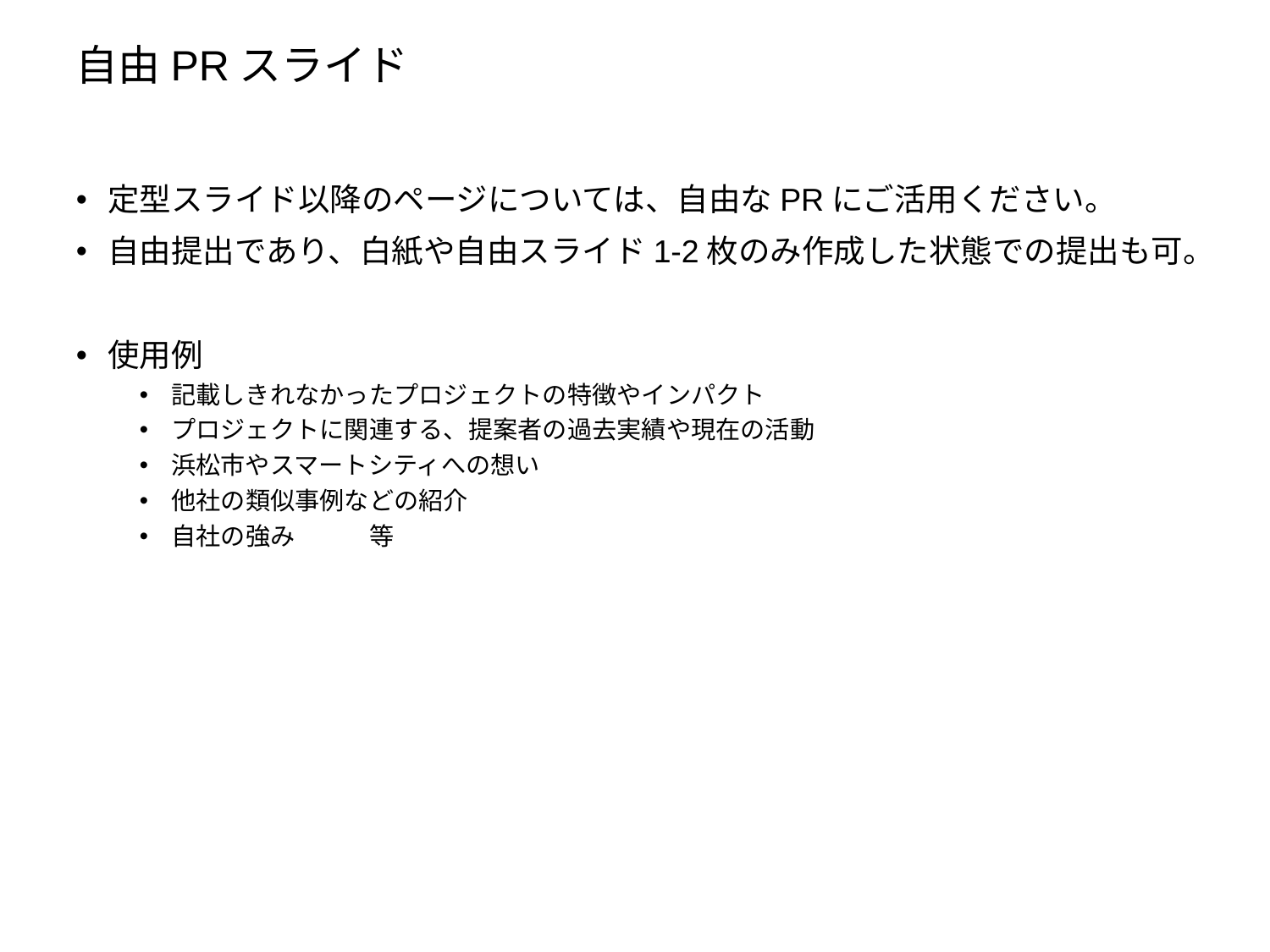

# 自由PRスライド
定型スライド以降のページについては、自由なPRにご活用ください。
自由提出であり、白紙や自由スライド1-2枚のみ作成した状態での提出も可。

使用例
記載しきれなかったプロジェクトの特徴やインパクト
プロジェクトに関連する、提案者の過去実績や現在の活動
浜松市やスマートシティへの想い
他社の類似事例などの紹介
自社の強み　　　等